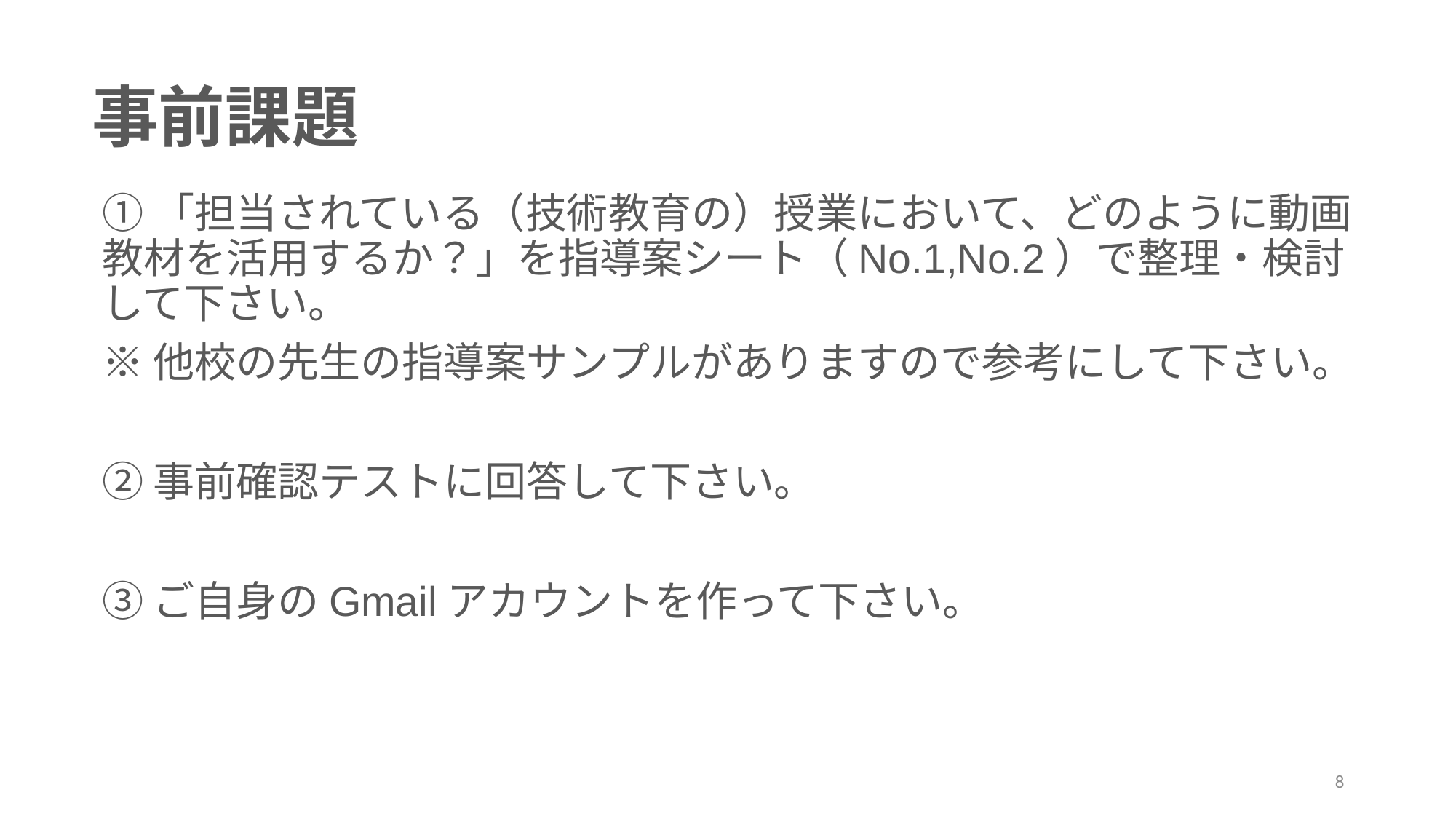

# 事前課題
①「担当されている（技術教育の）授業において、どのように動画教材を活用するか？」を指導案シート（No.1,No.2）で整理・検討して下さい。
※他校の先生の指導案サンプルがありますので参考にして下さい。

②事前確認テストに回答して下さい。

③ご自身のGmailアカウントを作って下さい。
8